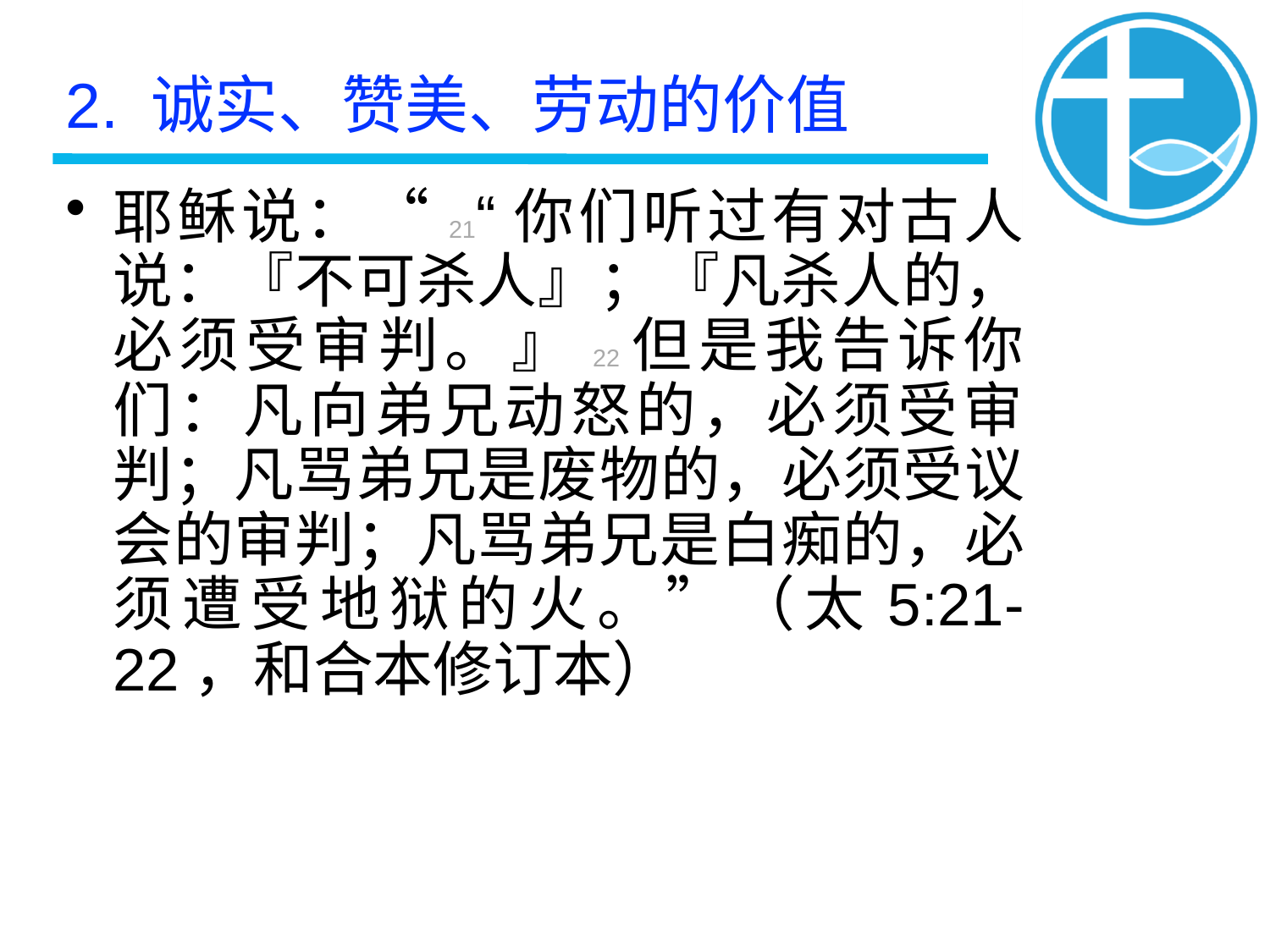

2. 诚实、赞美、劳动的价值
耶稣说：“21“你们听过有对古人说：『不可杀人』；『凡杀人的，必须受审判。』22但是我告诉你们：凡向弟兄动怒的，必须受审判；凡骂弟兄是废物的，必须受议会的审判；凡骂弟兄是白痴的，必须遭受地狱的火。”（太5:21-22，和合本修订本）